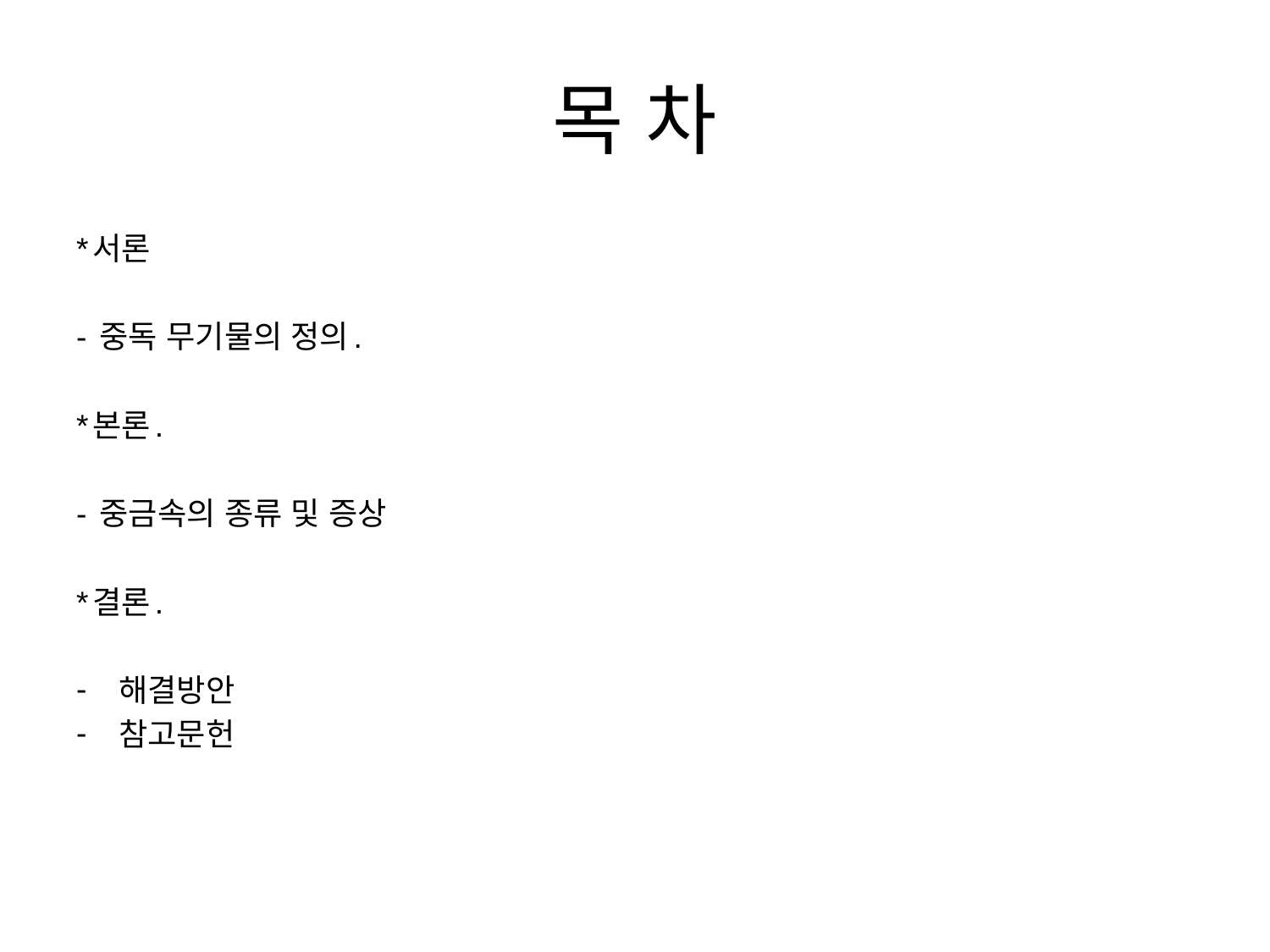

# 목 차
*서론

- 중독 무기물의 정의.

*본론.

- 중금속의 종류 및 증상

*결론.

해결방안
참고문헌